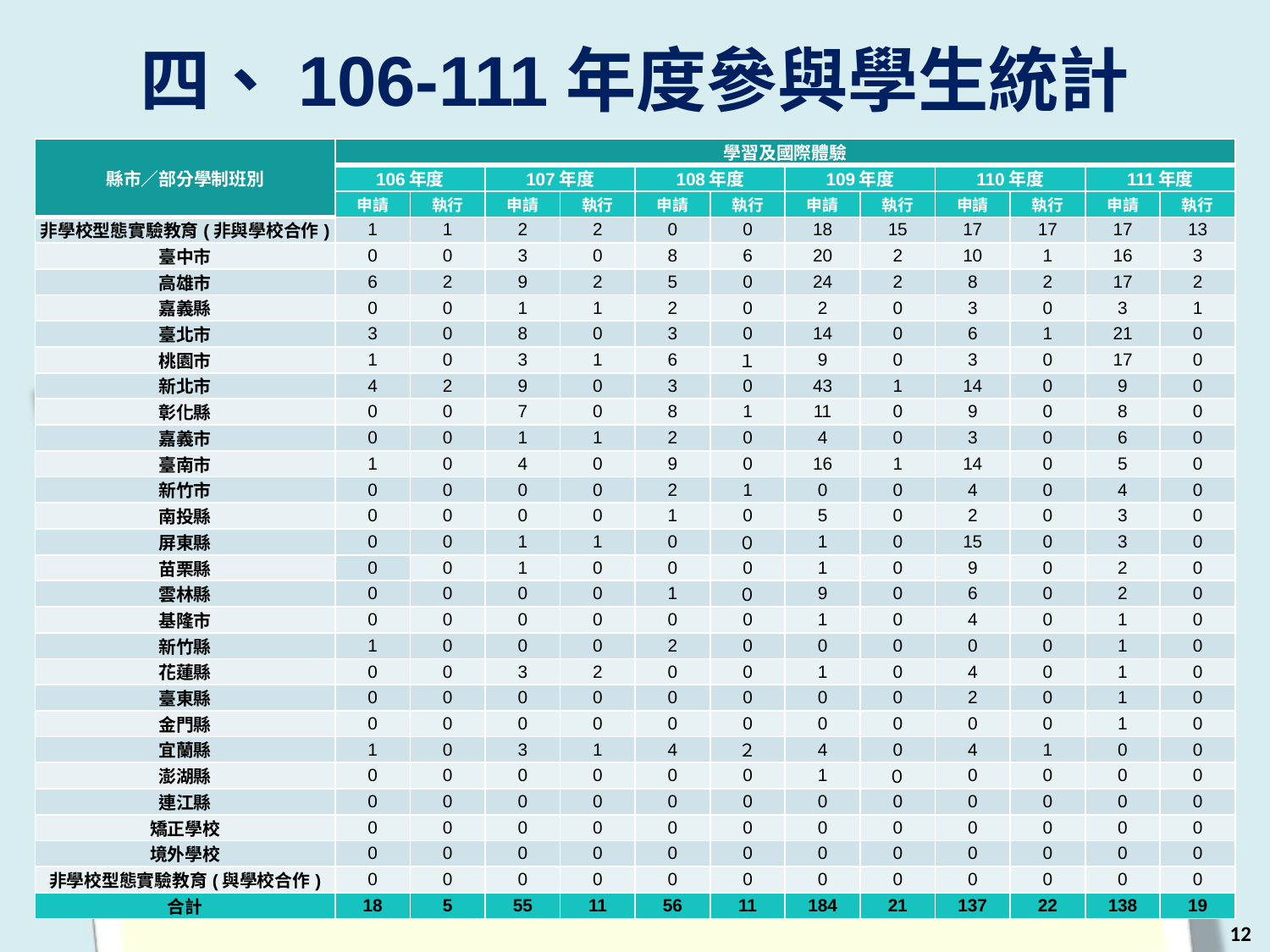

四、106-111年度參與學生統計
| 縣市／部分學制班別 | 學習及國際體驗 |  |  |  |  |  |  |  |  |  |  |  |
| --- | --- | --- | --- | --- | --- | --- | --- | --- | --- | --- | --- | --- |
|  | 106年度 |  | 107年度 |  | 108年度 |  | 109年度 |  | 110年度 |  | 111年度 |  |
|  | 申請 | 執行 | 申請 | 執行 | 申請 | 執行 | 申請 | 執行 | 申請 | 執行 | 申請 | 執行 |
| 非學校型態實驗教育(非與學校合作) | 1 | 1 | 2 | 2 | 0 | 0 | 18 | 15 | 17 | 17 | 17 | 13 |
| 臺中市 | 0 | 0 | 3 | 0 | 8 | 6 | 20 | 2 | 10 | 1 | 16 | 3 |
| 高雄市 | 6 | 2 | 9 | 2 | 5 | 0 | 24 | 2 | 8 | 2 | 17 | 2 |
| 嘉義縣 | 0 | 0 | 1 | 1 | 2 | 0 | 2 | 0 | 3 | 0 | 3 | 1 |
| 臺北市 | 3 | 0 | 8 | 0 | 3 | 0 | 14 | 0 | 6 | 1 | 21 | 0 |
| 桃園市 | 1 | 0 | 3 | 1 | 6 | １ | 9 | 0 | 3 | 0 | 17 | 0 |
| 新北市 | 4 | 2 | 9 | 0 | 3 | 0 | 43 | 1 | 14 | 0 | 9 | 0 |
| 彰化縣 | 0 | 0 | 7 | 0 | 8 | 1 | 11 | 0 | 9 | 0 | 8 | 0 |
| 嘉義市 | 0 | 0 | 1 | 1 | 2 | 0 | 4 | 0 | 3 | 0 | 6 | 0 |
| 臺南市 | 1 | 0 | 4 | 0 | 9 | 0 | 16 | 1 | 14 | 0 | 5 | 0 |
| 新竹市 | 0 | 0 | 0 | 0 | 2 | 1 | 0 | 0 | 4 | 0 | 4 | 0 |
| 南投縣 | 0 | 0 | 0 | 0 | 1 | 0 | 5 | 0 | 2 | 0 | 3 | 0 |
| 屏東縣 | 0 | 0 | 1 | 1 | 0 | ０ | 1 | 0 | 15 | 0 | 3 | 0 |
| 苗栗縣 | 0 | 0 | 1 | 0 | 0 | 0 | 1 | 0 | 9 | 0 | 2 | 0 |
| 雲林縣 | 0 | 0 | 0 | 0 | 1 | ０ | 9 | 0 | 6 | 0 | 2 | 0 |
| 基隆市 | 0 | 0 | 0 | 0 | 0 | 0 | 1 | 0 | 4 | 0 | 1 | 0 |
| 新竹縣 | 1 | 0 | 0 | 0 | 2 | 0 | 0 | 0 | 0 | 0 | 1 | 0 |
| 花蓮縣 | 0 | 0 | 3 | 2 | 0 | 0 | 1 | 0 | 4 | 0 | 1 | 0 |
| 臺東縣 | 0 | 0 | 0 | 0 | 0 | 0 | 0 | 0 | 2 | 0 | 1 | 0 |
| 金門縣 | 0 | 0 | 0 | 0 | 0 | 0 | 0 | 0 | 0 | 0 | 1 | 0 |
| 宜蘭縣 | 1 | 0 | 3 | 1 | 4 | ２ | 4 | 0 | 4 | 1 | 0 | 0 |
| 澎湖縣 | 0 | 0 | 0 | 0 | 0 | 0 | 1 | ０ | 0 | 0 | 0 | 0 |
| 連江縣 | 0 | 0 | 0 | 0 | 0 | 0 | 0 | 0 | 0 | 0 | 0 | 0 |
| 矯正學校 | 0 | 0 | 0 | 0 | 0 | 0 | 0 | 0 | 0 | 0 | 0 | 0 |
| 境外學校 | 0 | 0 | 0 | 0 | 0 | 0 | 0 | 0 | 0 | 0 | 0 | 0 |
| 非學校型態實驗教育(與學校合作) | 0 | 0 | 0 | 0 | 0 | 0 | 0 | 0 | 0 | 0 | 0 | 0 |
| 合計 | 18 | 5 | 55 | 11 | 56 | 11 | 184 | 21 | 137 | 22 | 138 | 19 |
12